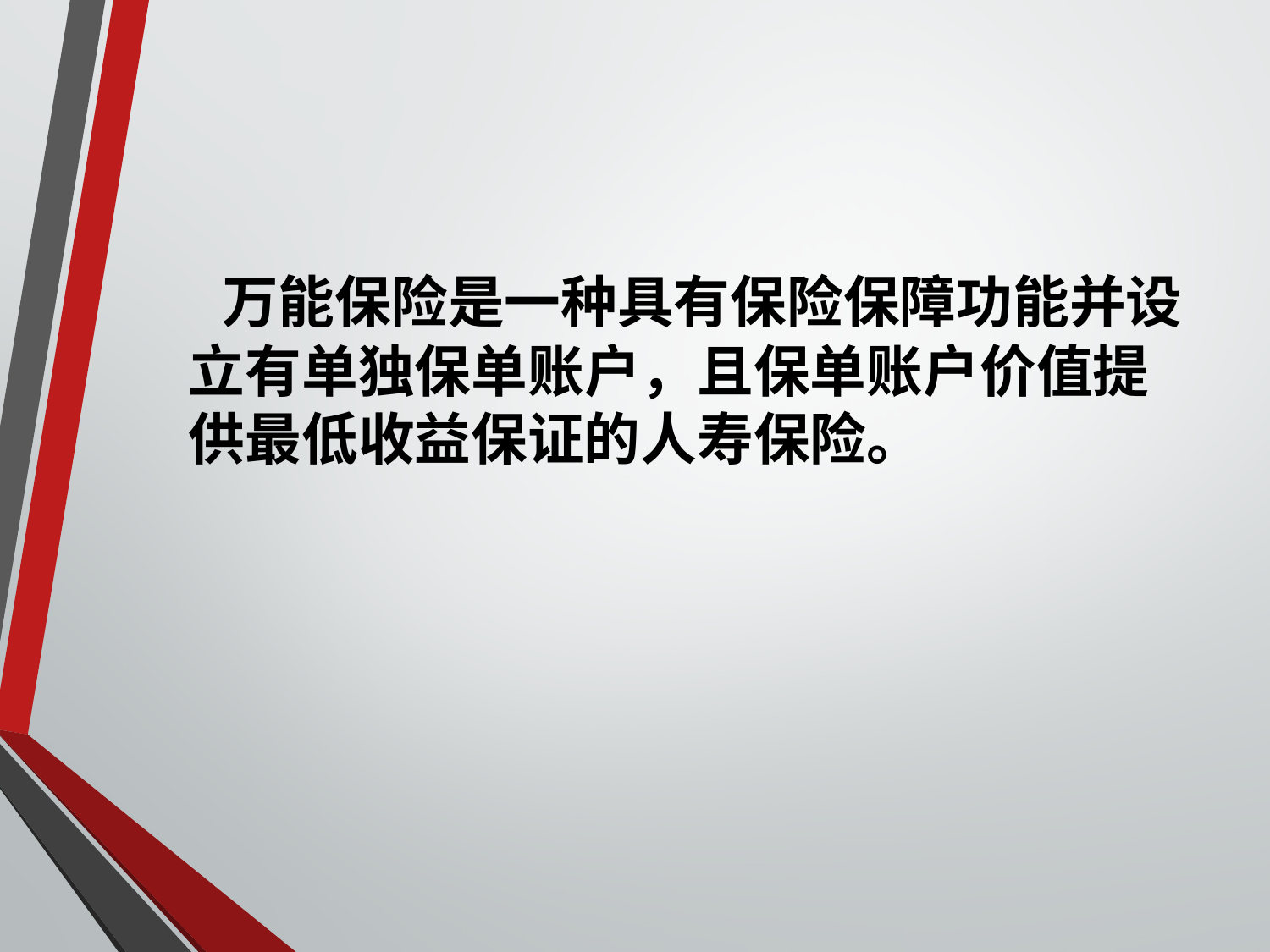

万能保险是一种具有保险保障功能并设立有单独保单账户，且保单账户价值提供最低收益保证的人寿保险。